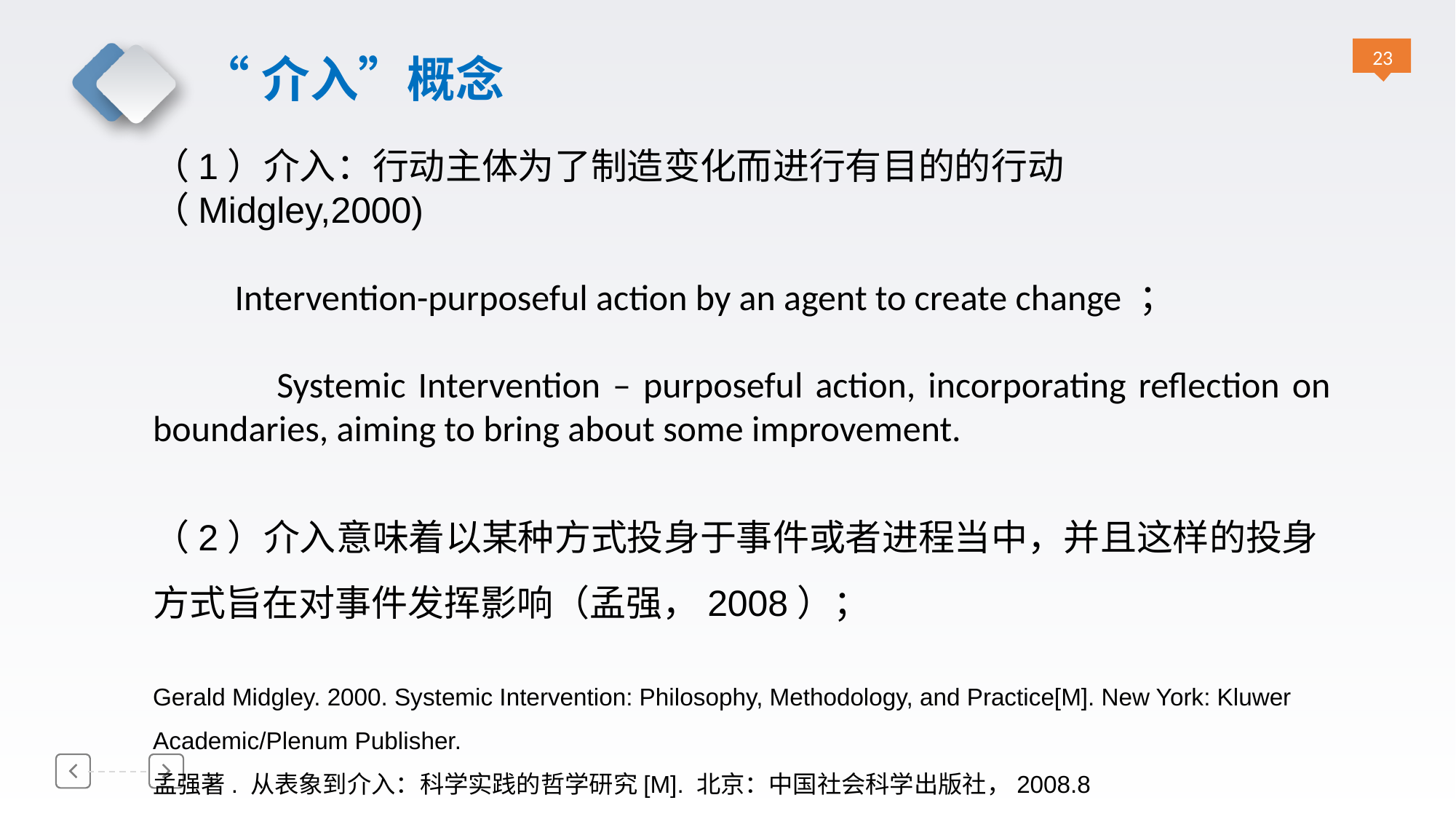

“介入”概念
（1）介入：行动主体为了制造变化而进行有目的的行动 （Midgley,2000)

          Intervention-purposeful action by an agent to create change ；

          Systemic Intervention – purposeful action, incorporating reflection on boundaries, aiming to bring about some improvement.

（2）介入意味着以某种方式投身于事件或者进程当中，并且这样的投身方式旨在对事件发挥影响（孟强，2008）；

Gerald Midgley. 2000. Systemic Intervention: Philosophy, Methodology, and Practice[M]. New York: Kluwer Academic/Plenum Publisher.
孟强著. 从表象到介入：科学实践的哲学研究[M]. 北京：中国社会科学出版社，2008.8